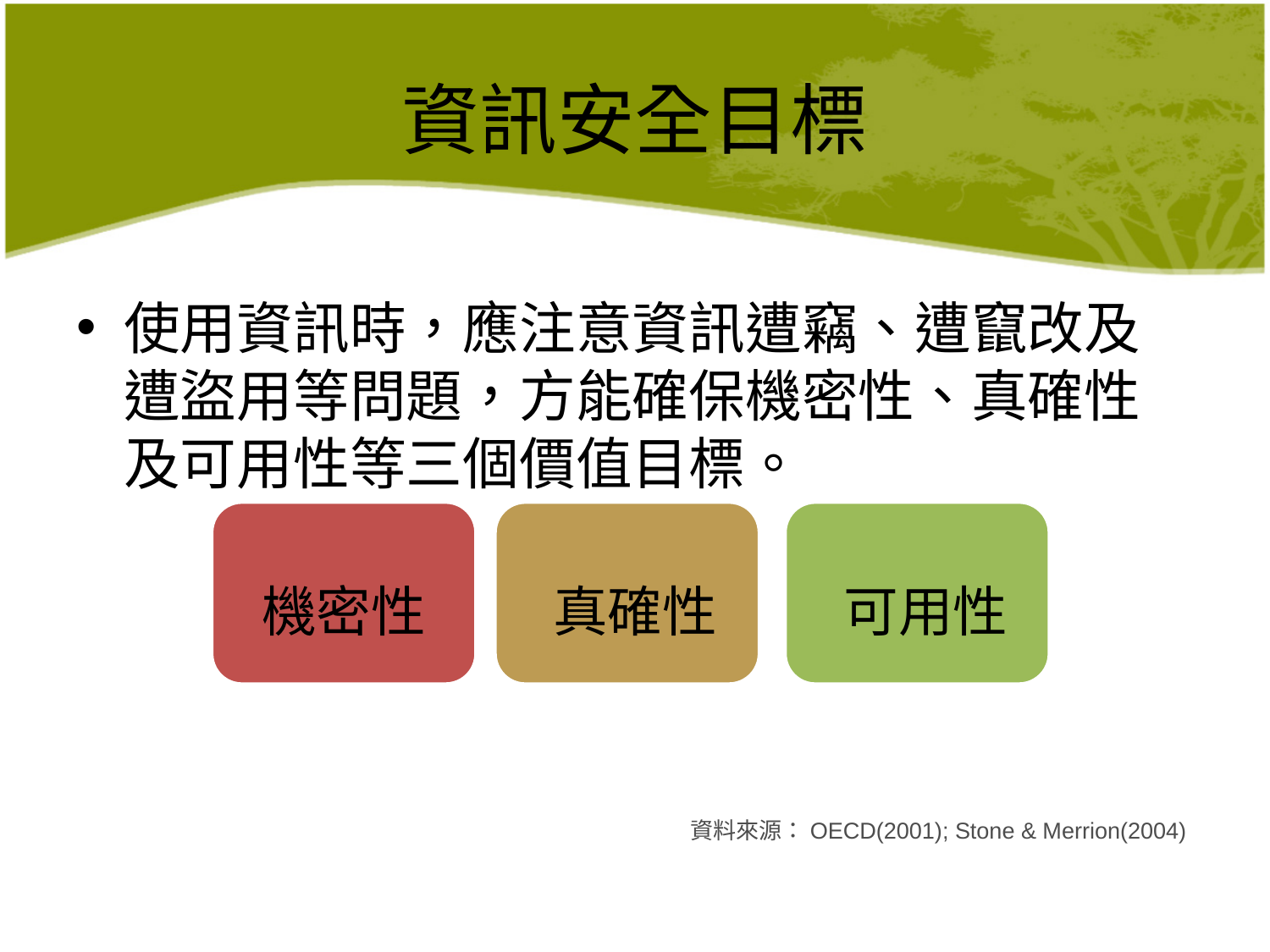

# 資訊安全目標
機密性
真確性
可用性
使用資訊時，應注意資訊遭竊、遭竄改及遭盜用等問題，方能確保機密性、真確性及可用性等三個價值目標。

資料來源：OECD(2001); Stone & Merrion(2004)